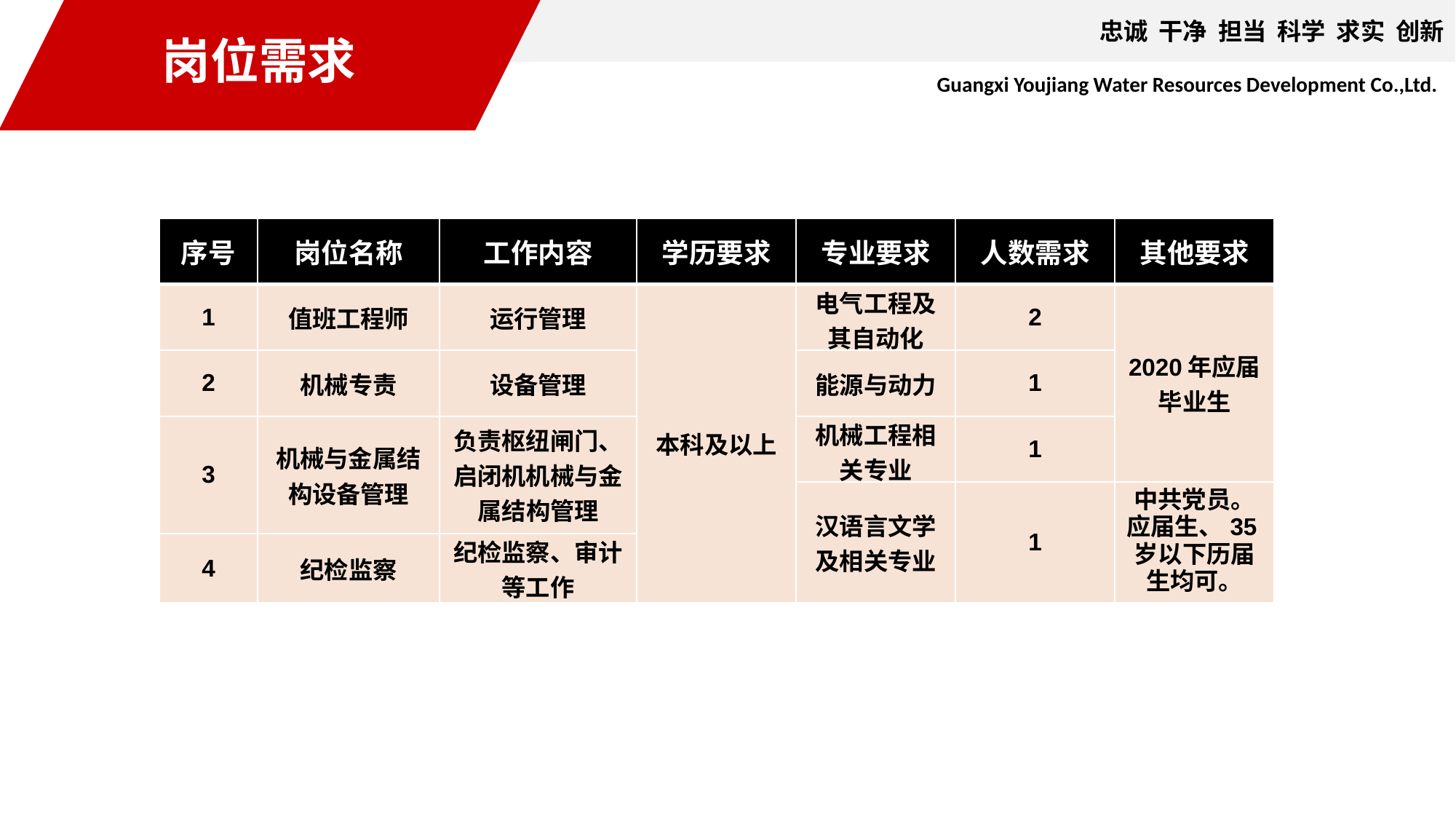

忠诚  干净  担当  科学  求实  创新

岗位需求
Guangxi Youjiang Water Resources Development Co.,Ltd.
| 序号 | 岗位名称 | 工作内容 | 学历要求 | 专业要求 | 人数需求 | 其他要求 |
| --- | --- | --- | --- | --- | --- | --- |
| 1 | 值班工程师 | 运行管理 | 本科及以上 | 电气工程及其自动化 | 2 | 2020年应届毕业生 |
| 2 | 机械专责 | 设备管理 |  | 能源与动力 | 1 |  |
| 3 | 机械与金属结构设备管理 | 负责枢纽闸门、启闭机机械与金属结构管理 |  | 机械工程相关专业 | 1 |  |
|  |  |  |  | 汉语言文学及相关专业 | 1 | 中共党员。应届生、35岁以下历届生均可。 |
| 4 | 纪检监察 | 纪检监察、审计等工作 |  |  |  |  |